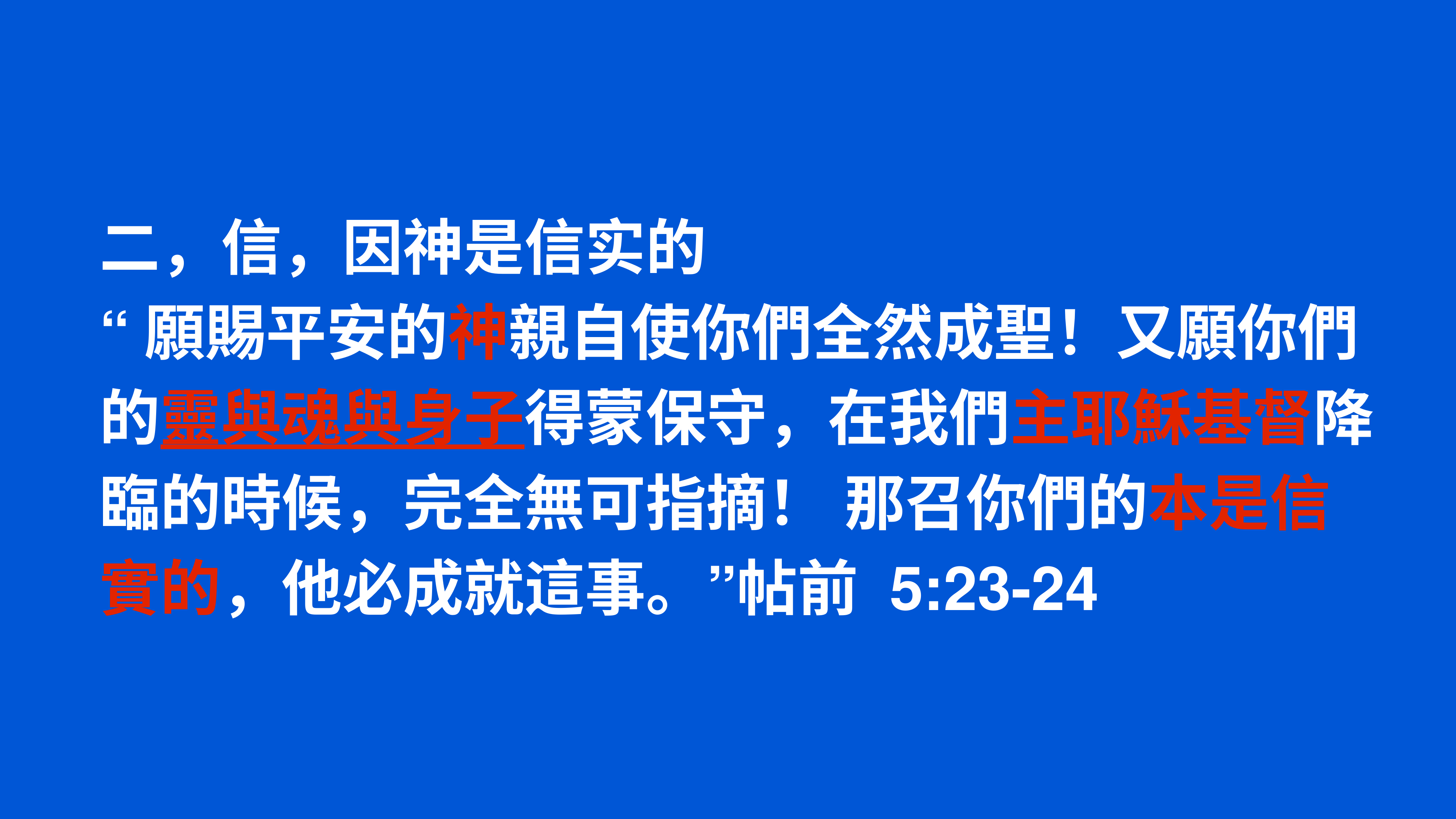

二，信，因神是信实的
“願賜平安的神親自使你們全然成聖！又願你們的靈與魂與身子得蒙保守，在我們主耶穌基督降臨的時候，完全無可指摘！ 那召你們的本是信實的，他必成就這事。”帖前 5:23-24